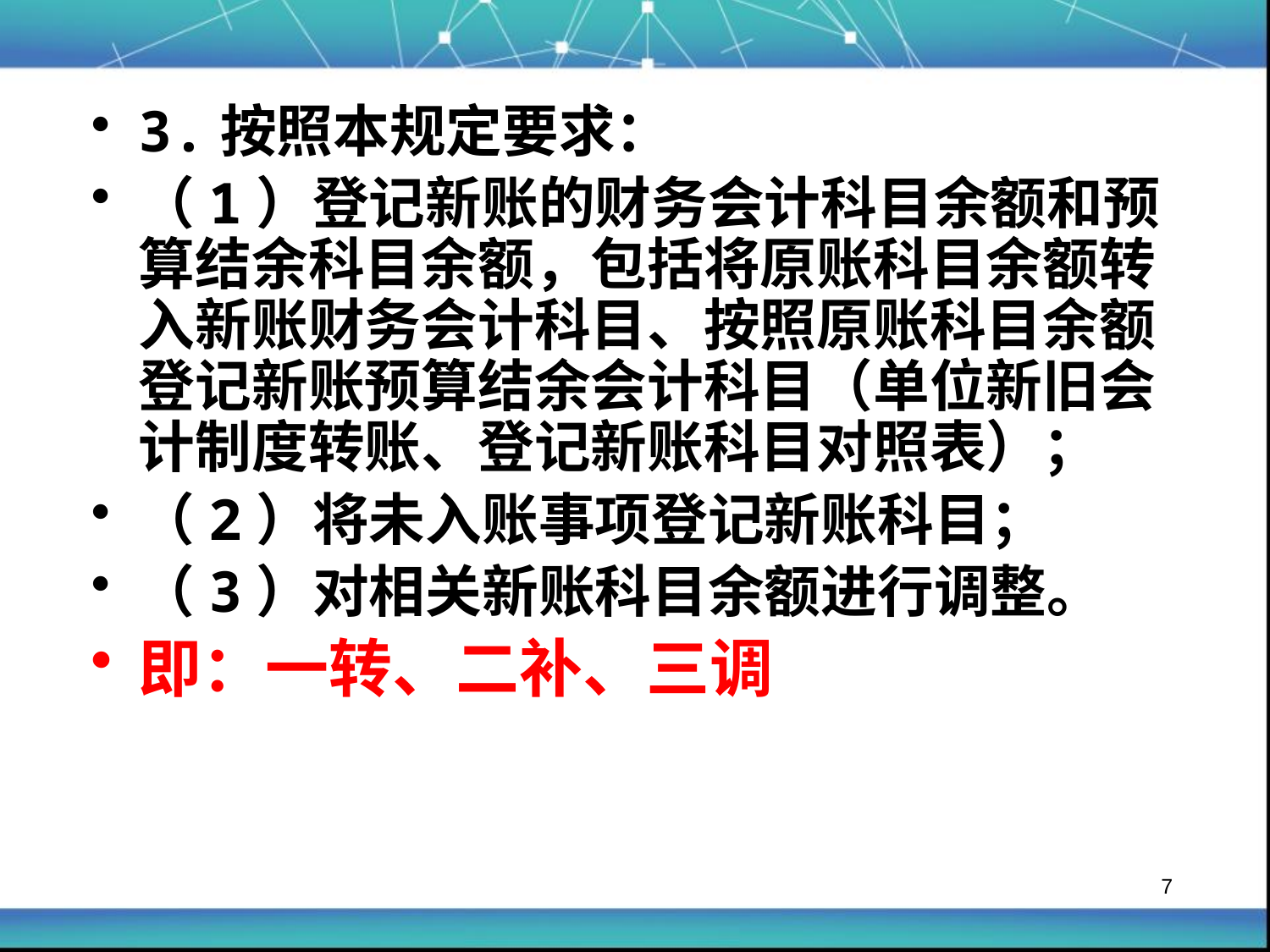

# 3.按照本规定要求：
（1）登记新账的财务会计科目余额和预算结余科目余额，包括将原账科目余额转入新账财务会计科目、按照原账科目余额登记新账预算结余会计科目（单位新旧会计制度转账、登记新账科目对照表）；
（2）将未入账事项登记新账科目；
（3）对相关新账科目余额进行调整。
即：一转、二补、三调

7